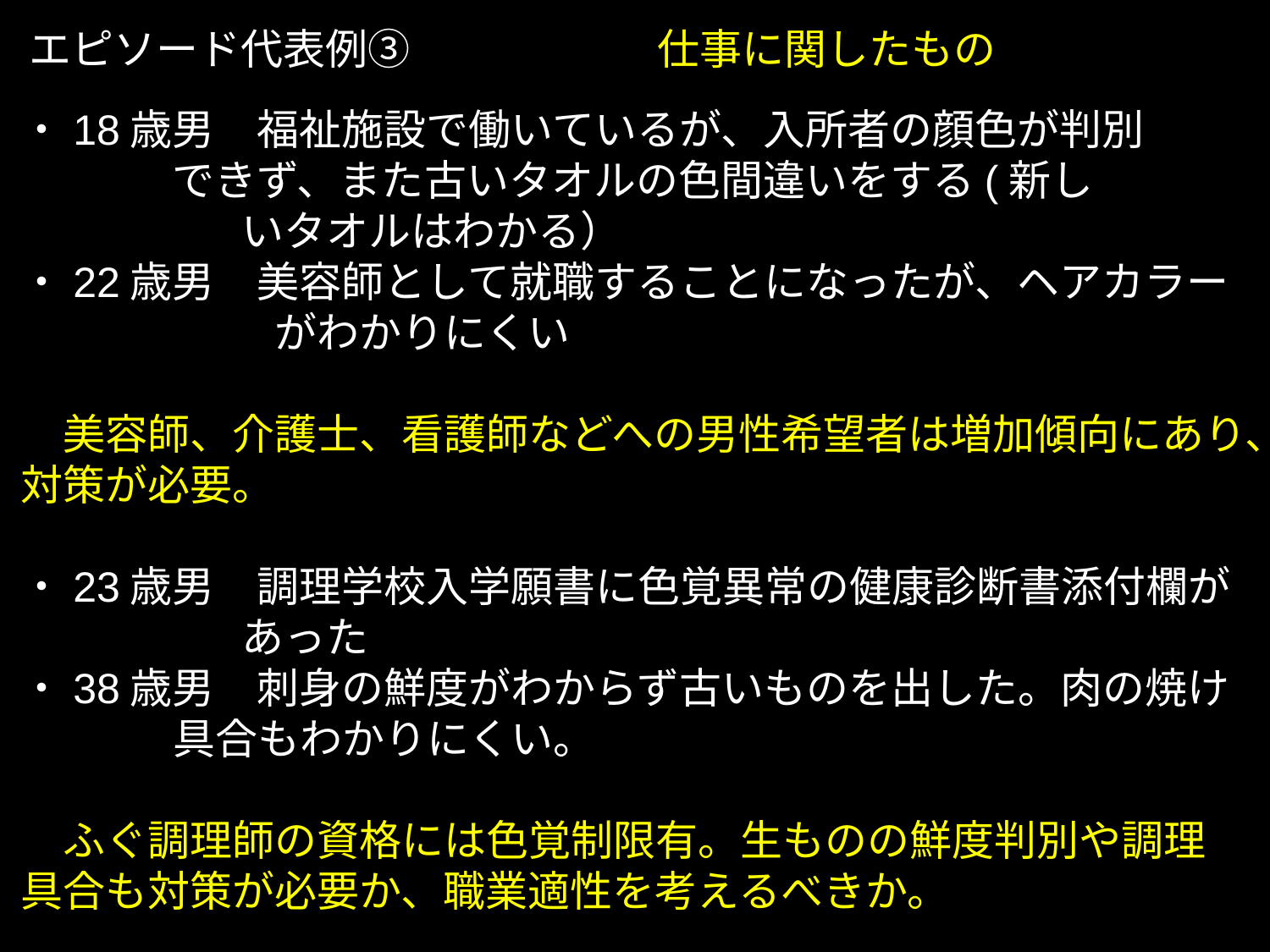

エピソード代表例③
仕事に関したもの
・18歳男　福祉施設で働いているが、入所者の顔色が判別
                できず、また古いタオルの色間違いをする(新し
　　　　　 いタオルはわかる）
・22歳男　美容師として就職することになったが、ヘアカラー
　　　　　　がわかりにくい

　美容師、介護士、看護師などへの男性希望者は増加傾向にあり、
対策が必要。

・23歳男　調理学校入学願書に色覚異常の健康診断書添付欄が
　　　　　 あった
・38歳男　刺身の鮮度がわからず古いものを出した。肉の焼け
                具合もわかりにくい。

　ふぐ調理師の資格には色覚制限有。生ものの鮮度判別や調理
具合も対策が必要か、職業適性を考えるべきか。